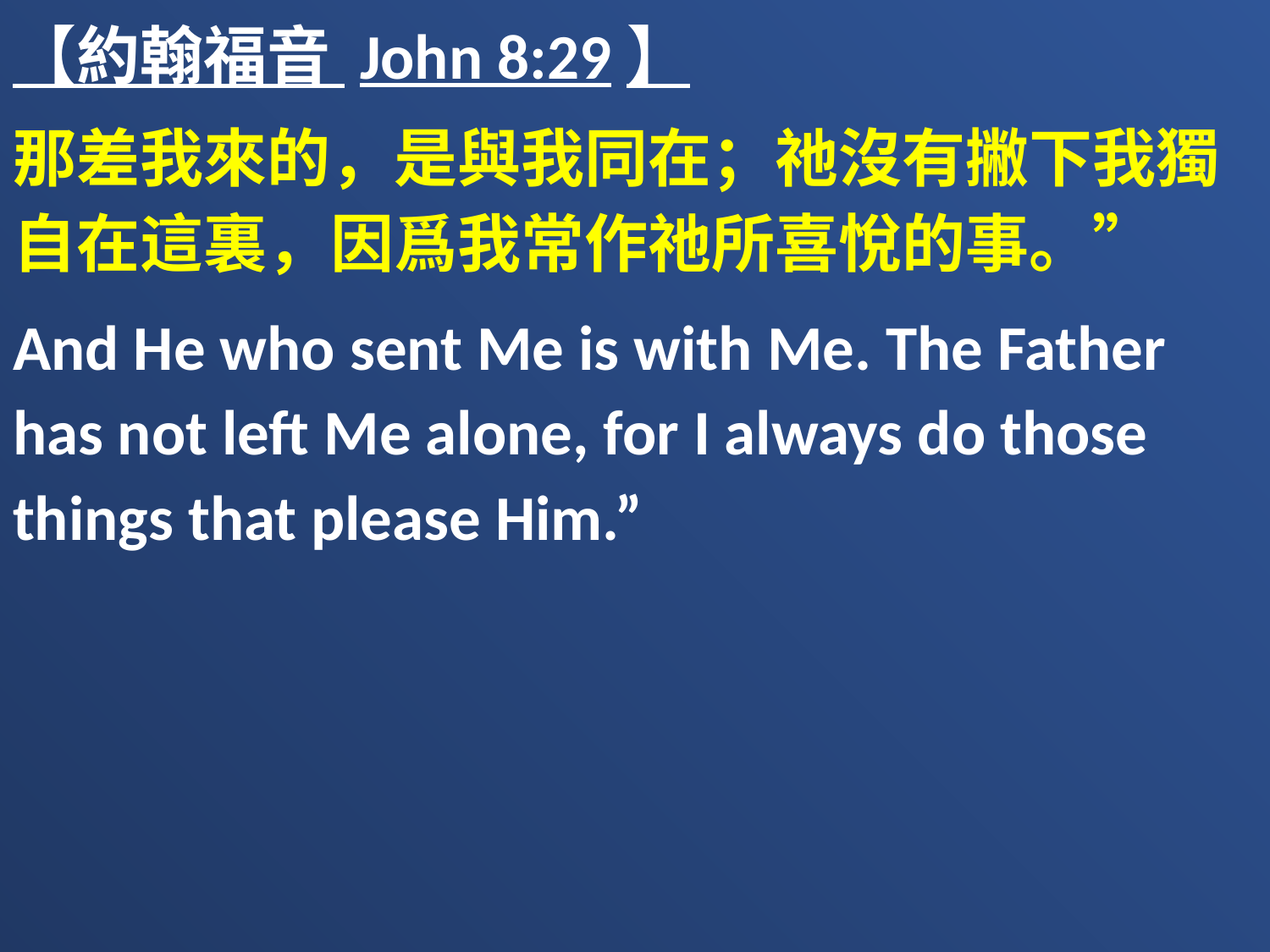

【約翰福音 John 8:29】
那差我來的，是與我同在；祂沒有撇下我獨自在這裏，因爲我常作祂所喜悅的事。”
And He who sent Me is with Me. The Father has not left Me alone, for I always do those things that please Him.”